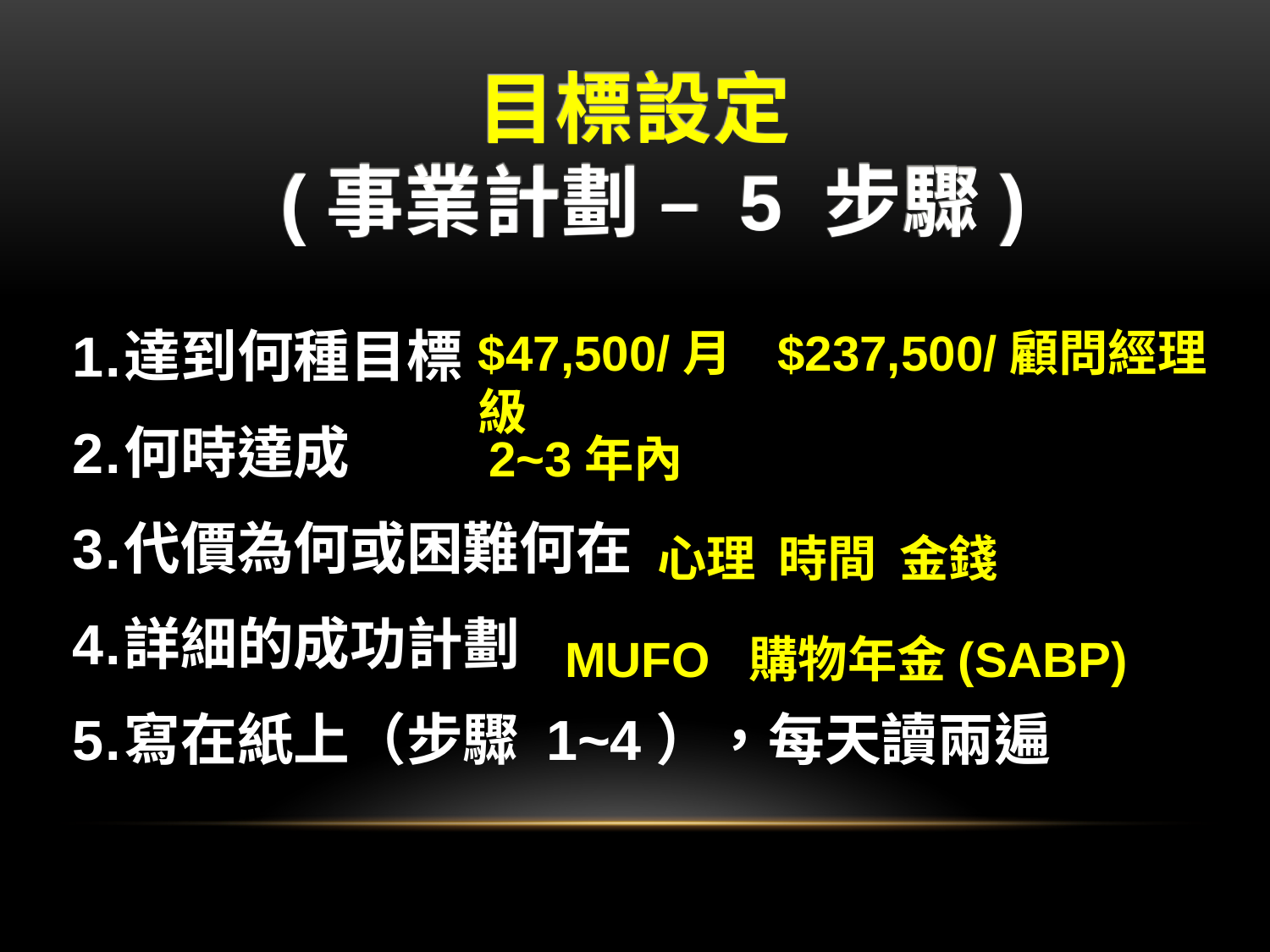

目標設定
 (事業計劃 – 5 步驟)

達到何種目標
何時達成
代價為何或困難何在
詳細的成功計劃
寫在紙上（步驟 1~4），每天讀兩遍
$47,500/月   $237,500/顧問經理級
2~3年內
心理  時間  金錢
MUFO  購物年金(SABP)